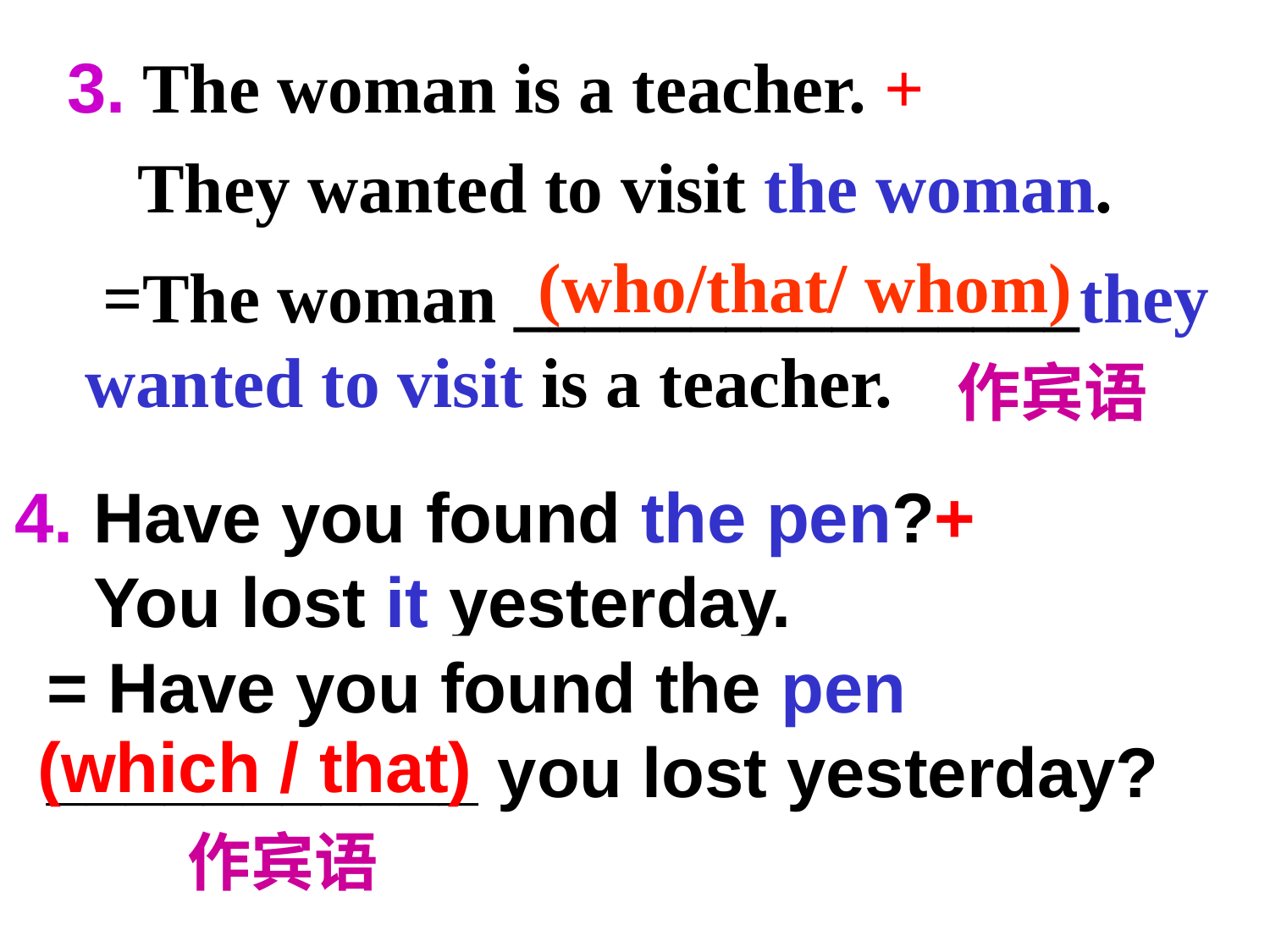

3. The woman is a teacher. +
They wanted to visit the woman.
(who/that/ whom)
  =The woman ________________they    wanted to visit is a teacher.
作宾语
4. Have you found the pen?+
    You lost it yesterday.
= Have you found the pen ___________ you lost yesterday?
(which / that)
作宾语